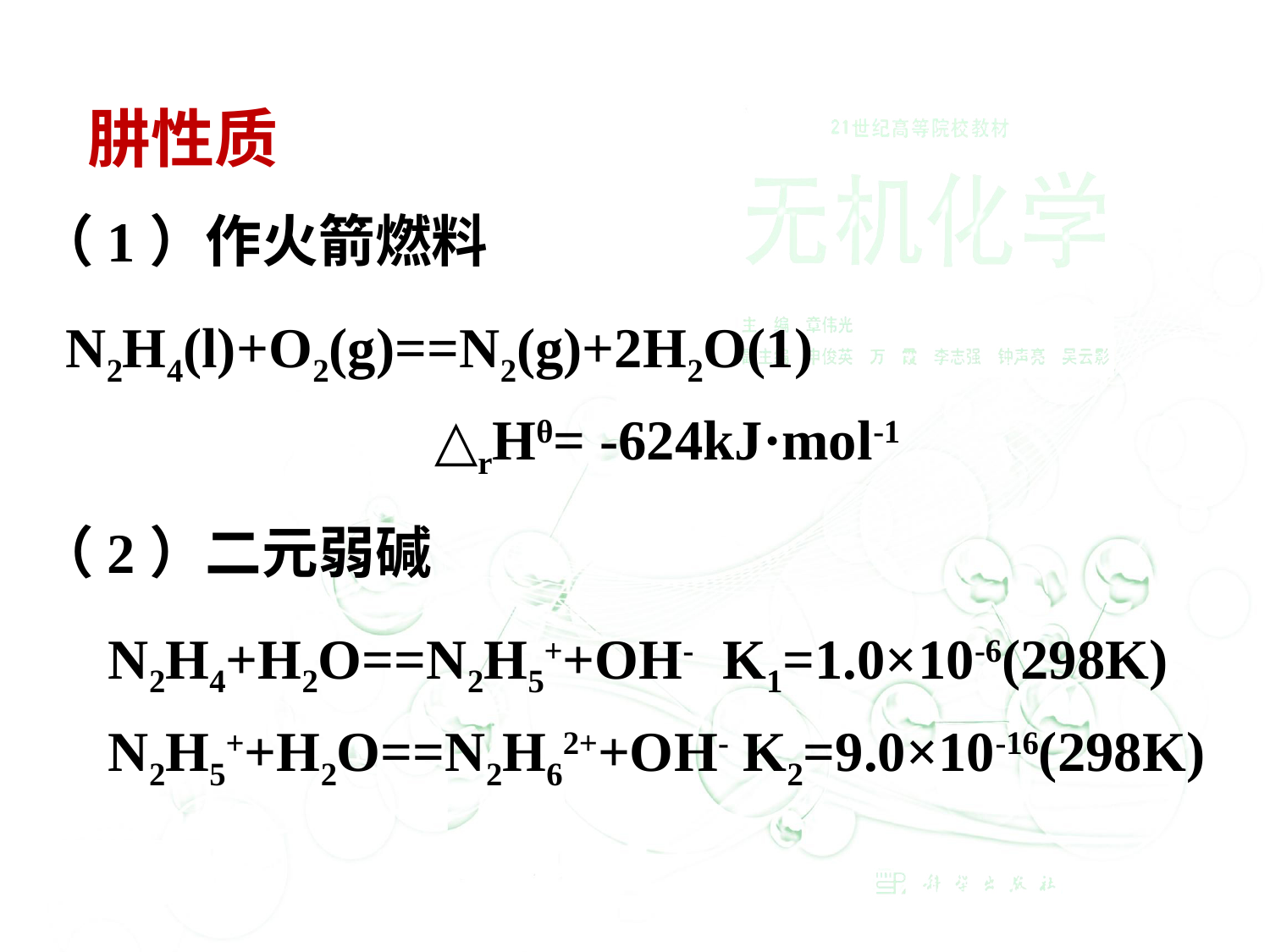

肼性质
（1）作火箭燃料
  N2H4(l)+O2(g)==N2(g)+2H2O(1)
                            △rHθ= -624kJ·mol-1
（2）二元弱碱
     N2H4+H2O==N2H5++OH-  K1=1.0×10-6(298K)
     N2H5++H2O==N2H62++OH- K2=9.0×10-16(298K)